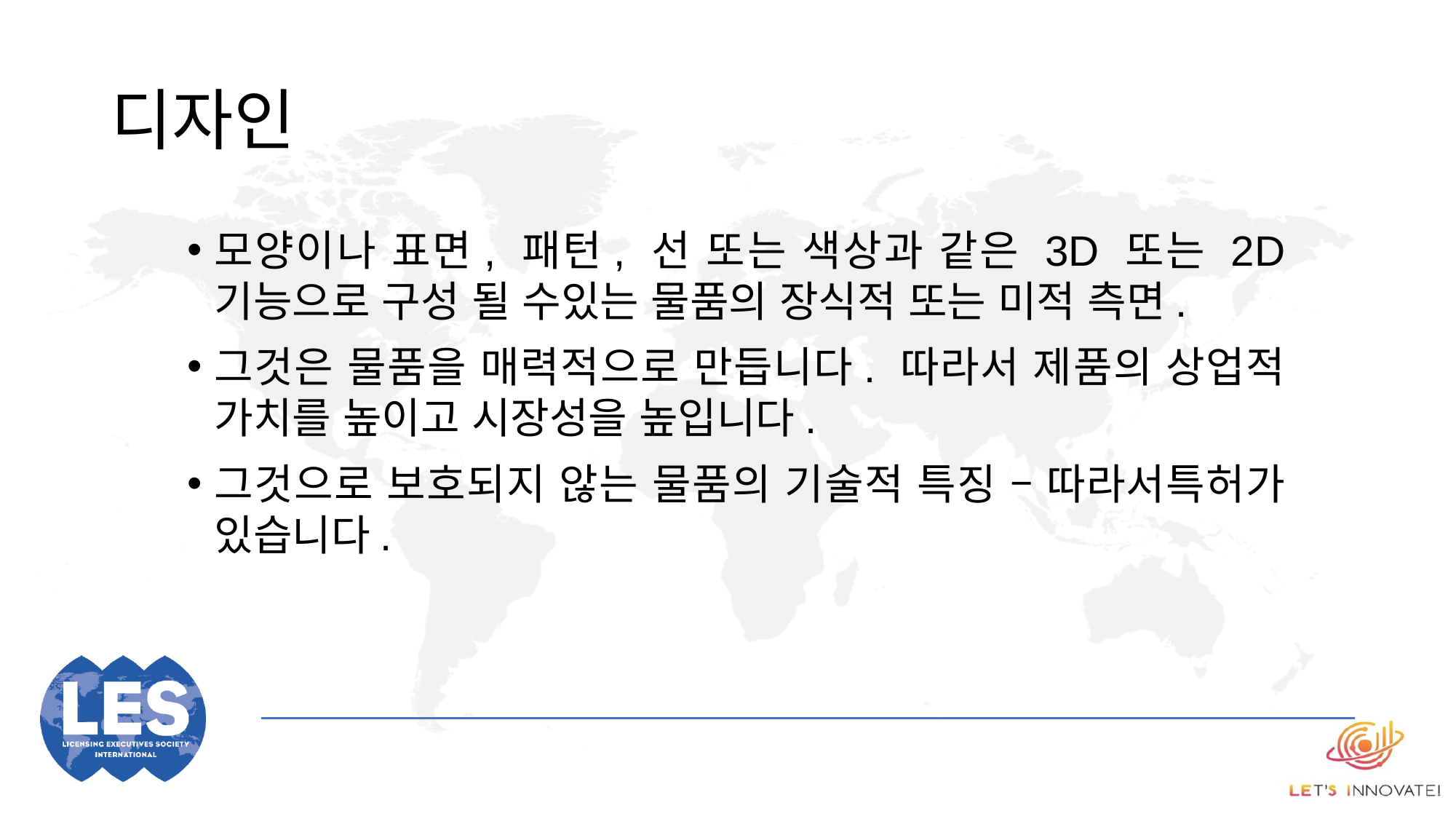

# 디자인
모양이나 표면, 패턴, 선 또는 색상과 같은 3D 또는 2D 기능으로 구성 될 수있는 물품의 장식적 또는 미적 측면.
그것은 물품을 매력적으로 만듭니다. 따라서 제품의 상업적 가치를 높이고 시장성을 높입니다.
그것으로 보호되지 않는 물품의 기술적 특징 – 따라서특허가 있습니다.